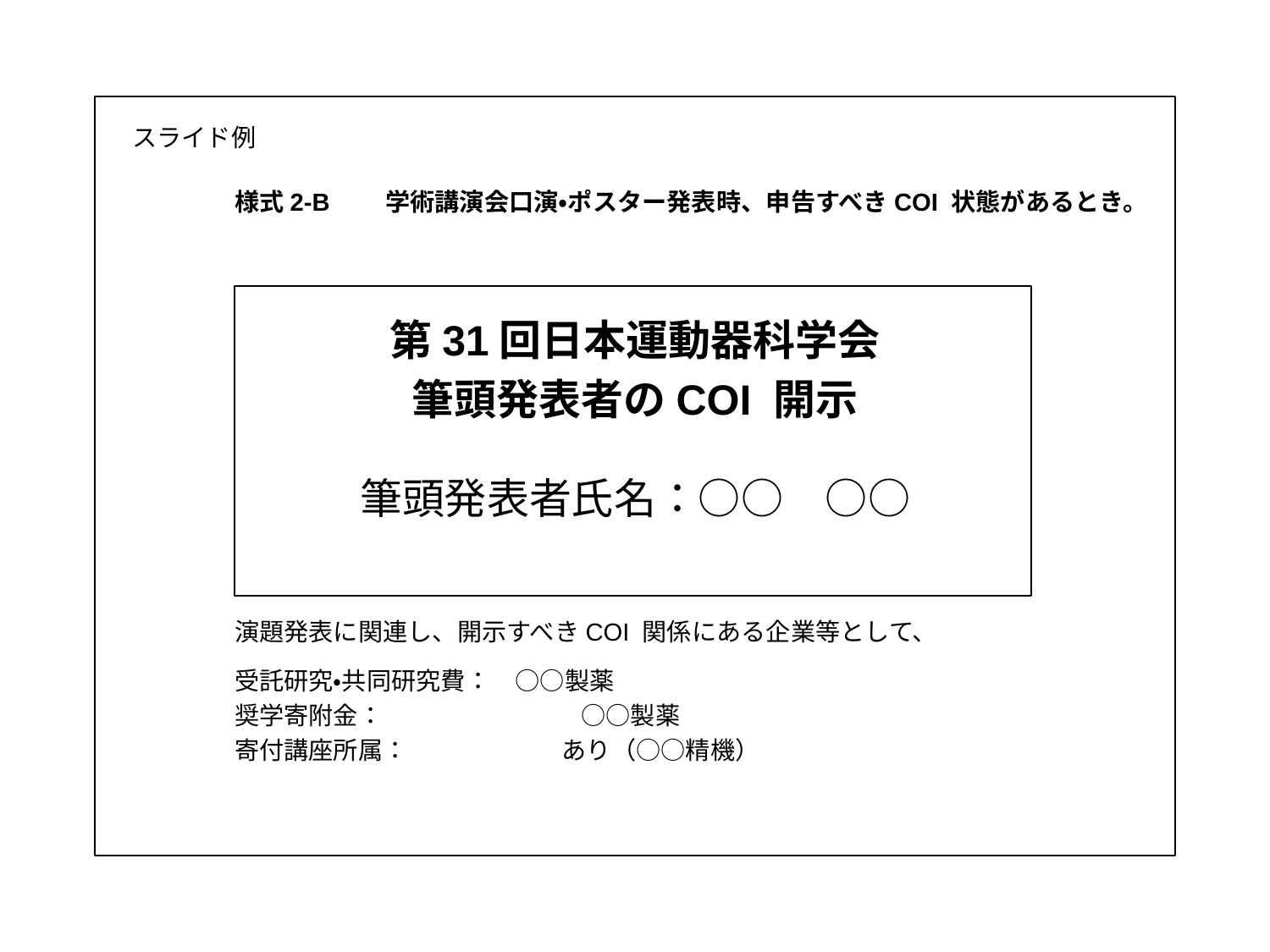

スライド例

	様式2-B　　学術講演会口演・ポスター発表時、申告すべきCOI 状態があるとき。

第31回日本運動器科学会
筆頭発表者のCOI 開示

筆頭発表者氏名：○○　○○

	演題発表に関連し、開示すべきCOI 関係にある企業等として、

	受託研究・共同研究費：　○○製薬
	奨学寄附金：　　　　　　　　○○製薬
	寄付講座所属：　　　　　　 あり（○○精機）